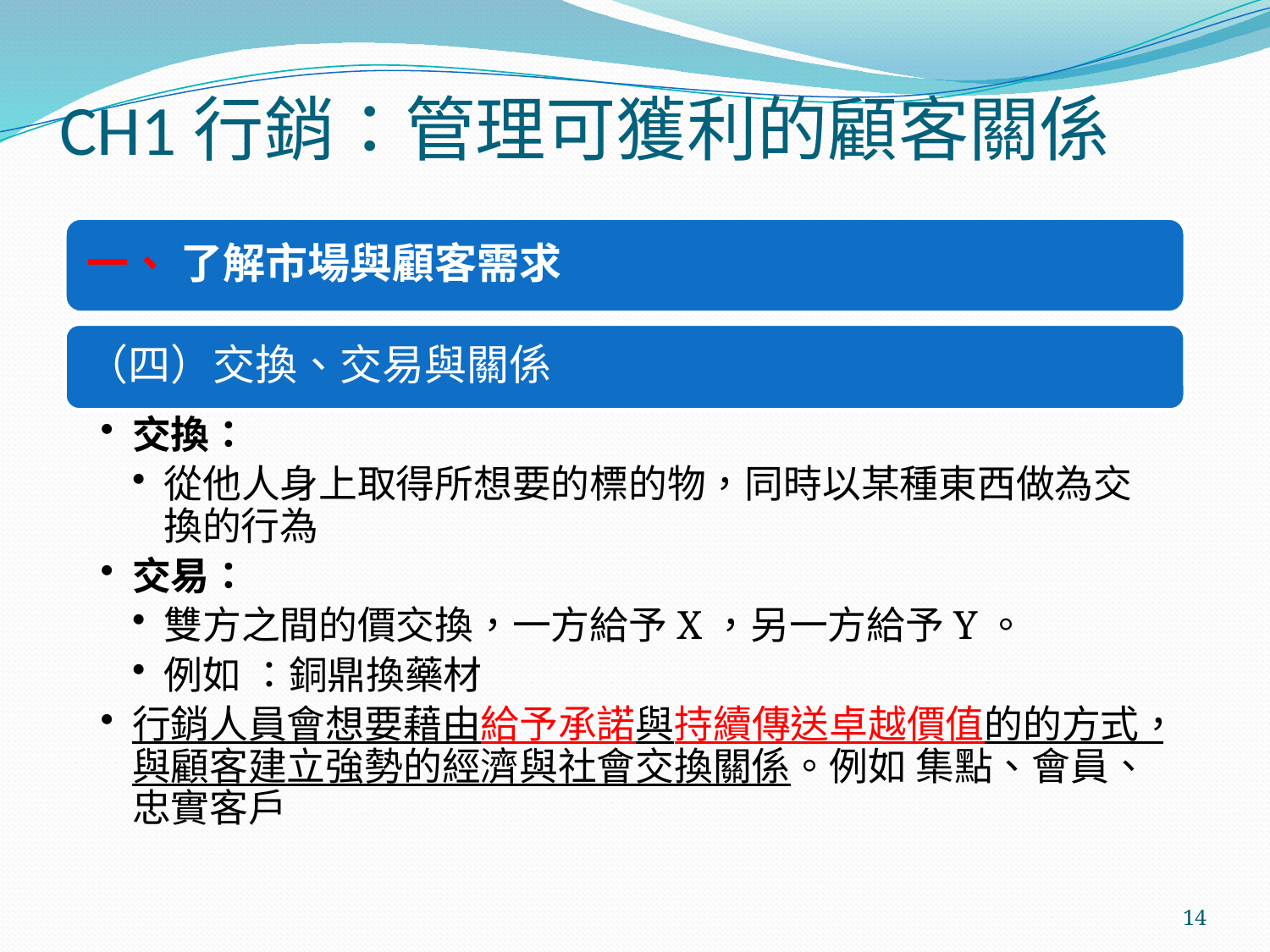

# CH1行銷：管理可獲利的顧客關係
一、 了解市場與顧客需求
（四）交換、交易與關係
交換：
從他人身上取得所想要的標的物，同時以某種東西做為交換的行為
交易：
雙方之間的價交換，一方給予X，另一方給予Y。
例如 ：銅鼎換藥材
行銷人員會想要藉由給予承諾與持續傳送卓越價值的的方式，與顧客建立強勢的經濟與社會交換關係。例如 集點、會員、忠實客戶
14